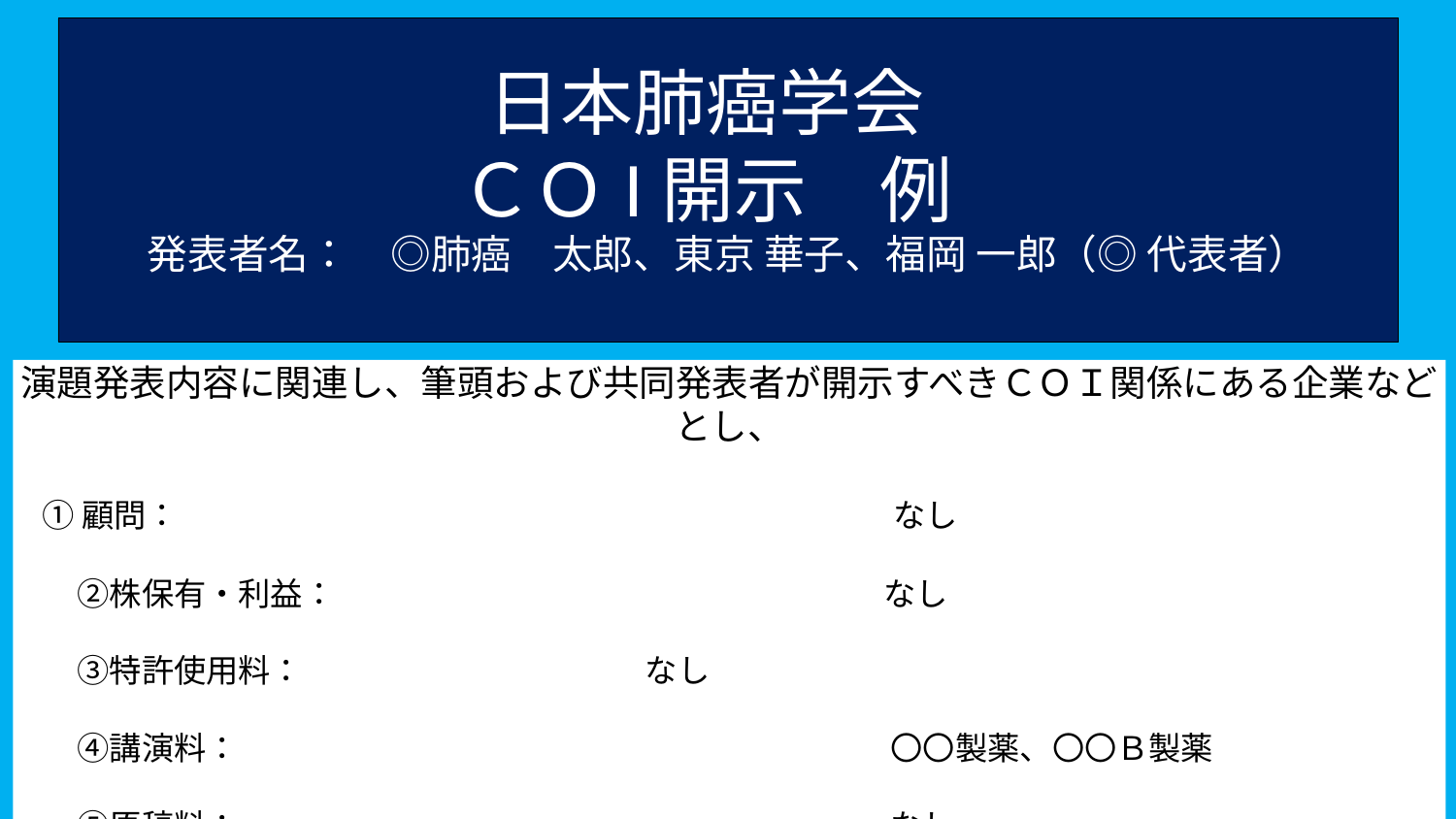

日本肺癌学会
ＣＯI開示　例

発表者名：　◎肺癌　太郎、東京 華子、福岡 一郎（◎ 代表者）

演題発表内容に関連し、筆頭および共同発表者が開示すべきＣＯＩ関係にある企業などとし、

    ①顧問：　　　　　　　　　　　　　　　　　　　　　　なし
　　②株保有・利益：　　　　　　　　　　　　　　　　　なし
　　③特許使用料：　　　　　                         なし
　　④講演料：　　　　　　　　　　　　　　　　　　　　 〇〇製薬、〇〇Ｂ製薬
　　⑤原稿料：　　　　　　　　　　　　　　　　　　　　 なし
　　⑥受託研究・共同研究費：　　　　　　　　　　 〇〇製薬
　　⑦奨学寄付金：　 　　　　　　　　　　　　　　　　〇〇製薬
　　⑧寄付講座所属：　　　　　　　　　　　　　　　　あり（〇〇製薬）
　　⑨贈答品などの報酬：　　　　 　　　           なし